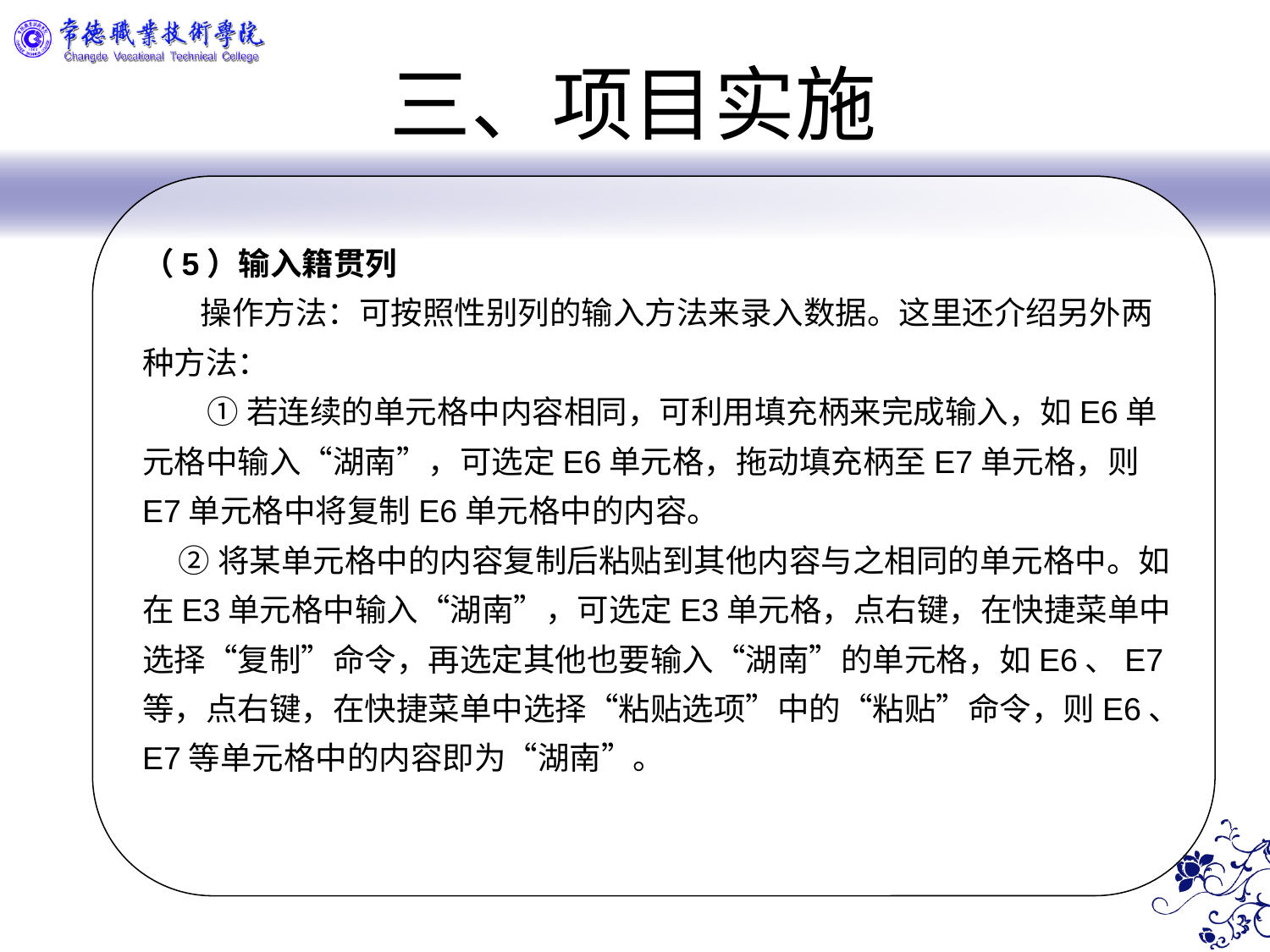

三、项目实施

（5）输入籍贯列
       操作方法：可按照性别列的输入方法来录入数据。这里还介绍另外两种方法：
         ①若连续的单元格中内容相同，可利用填充柄来完成输入，如E6单元格中输入“湖南”，可选定E6单元格，拖动填充柄至E7单元格，则E7单元格中将复制E6单元格中的内容。
     ②将某单元格中的内容复制后粘贴到其他内容与之相同的单元格中。如在E3单元格中输入“湖南”，可选定E3单元格，点右键，在快捷菜单中选择“复制”命令，再选定其他也要输入“湖南”的单元格，如E6、E7等，点右键，在快捷菜单中选择“粘贴选项”中的“粘贴”命令，则E6、E7等单元格中的内容即为“湖南”。